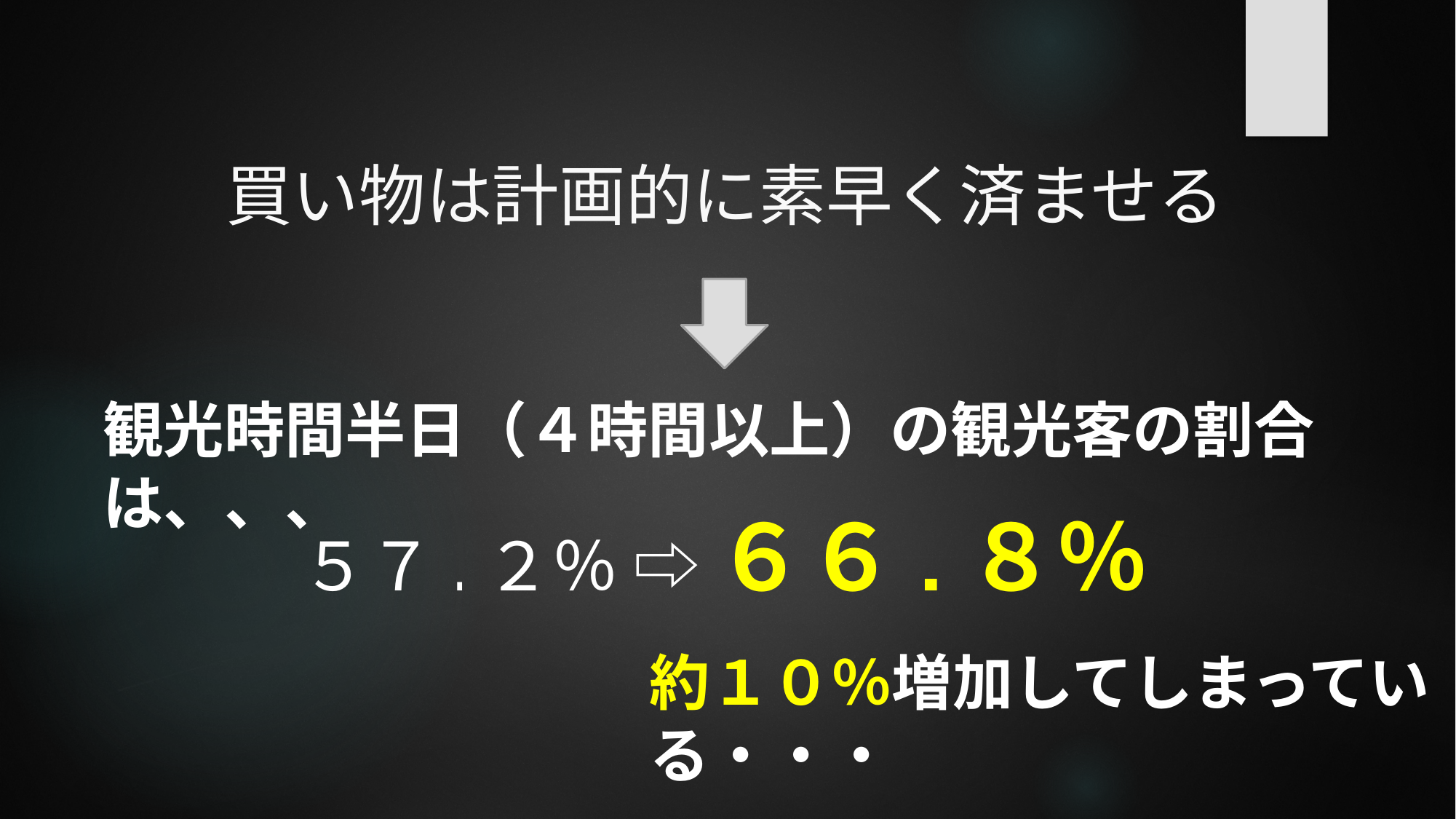

# 買い物は計画的に素早く済ませる

観光時間半日（４時間以上）の観光客の割合は、、、

５７.２％ ⇨ ６６.８％
約１０％増加してしまっている・・・